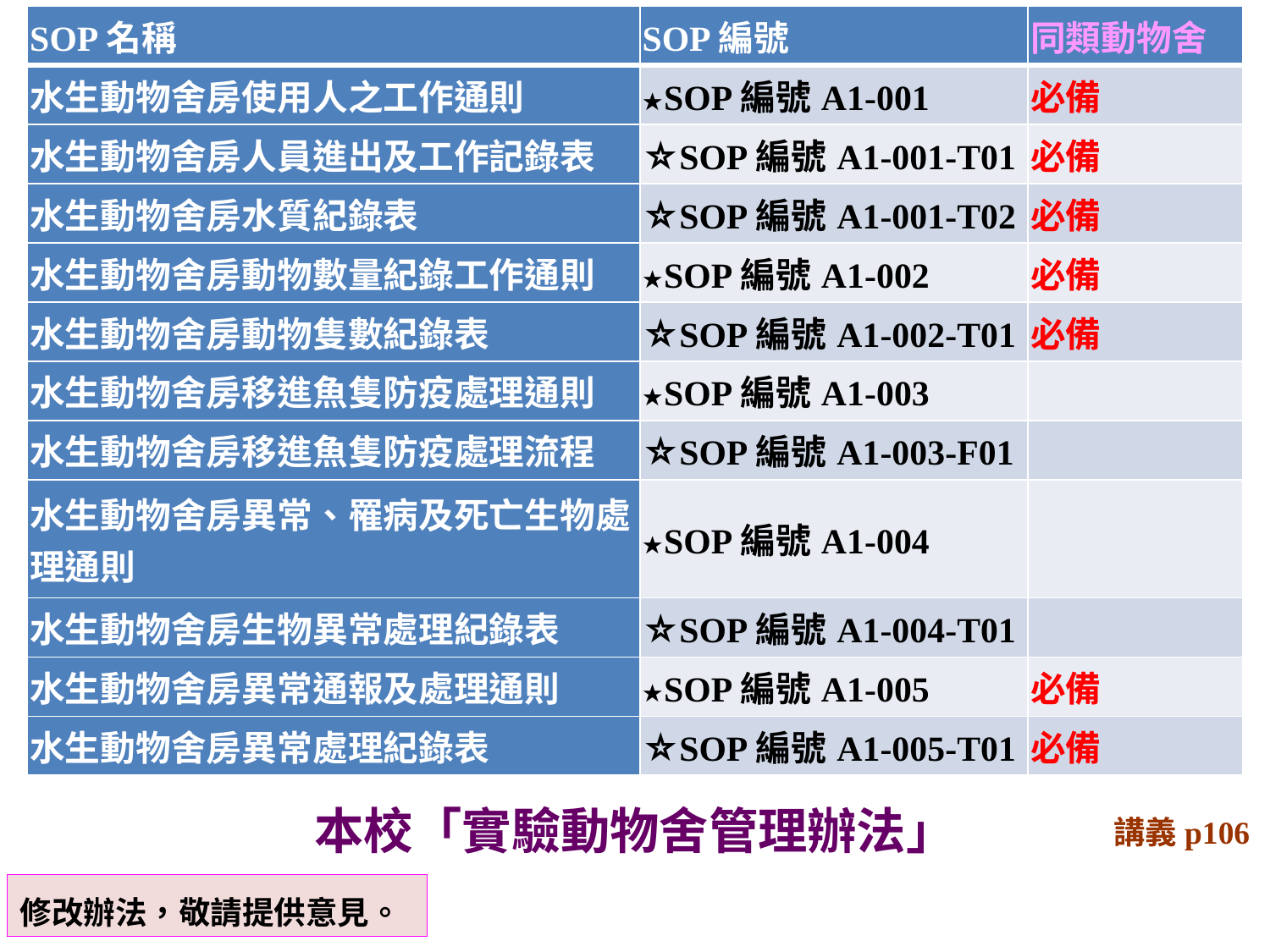

| SOP名稱 | SOP編號 | 同類動物舍 |
| --- | --- | --- |
| 水生動物舍房使用人之工作通則 | ★SOP編號A1-001 | 必備 |
| 水生動物舍房人員進出及工作記錄表 | ☆SOP編號A1-001-T01 | 必備 |
| 水生動物舍房水質紀錄表 | ☆SOP編號A1-001-T02 | 必備 |
| 水生動物舍房動物數量紀錄工作通則 | ★SOP編號A1-002 | 必備 |
| 水生動物舍房動物隻數紀錄表 | ☆SOP編號A1-002-T01 | 必備 |
| 水生動物舍房移進魚隻防疫處理通則 | ★SOP編號A1-003 |  |
| 水生動物舍房移進魚隻防疫處理流程 | ☆SOP編號A1-003-F01 |  |
| 水生動物舍房異常、罹病及死亡生物處理通則 | ★SOP編號A1-004 |  |
| 水生動物舍房生物異常處理紀錄表 | ☆SOP編號A1-004-T01 |  |
| 水生動物舍房異常通報及處理通則 | ★SOP編號A1-005 | 必備 |
| 水生動物舍房異常處理紀錄表 | ☆SOP編號A1-005-T01 | 必備 |
本校「實驗動物舍管理辦法」
講義p106
修改辦法，敬請提供意見。